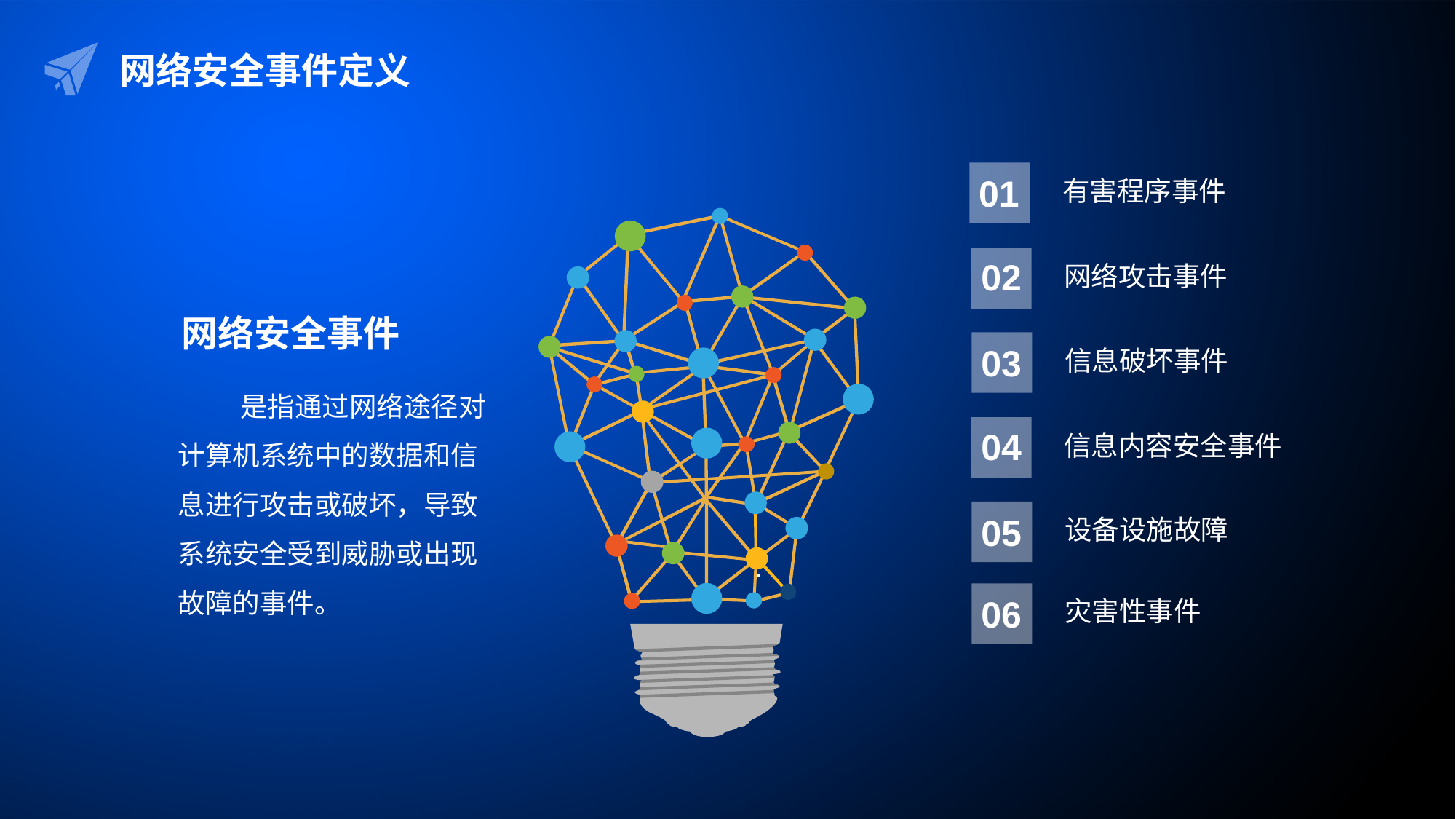

网络安全事件定义

01
有害程序事件

02
网络攻击事件

网络安全事件

03

信息破坏事件

         是指通过网络途径对计算机系统中的数据和信息进行攻击或破坏，导致系统安全受到威胁或出现故障的事件。

04

信息内容安全事件

05
设备设施故障

·

06

灾害性事件